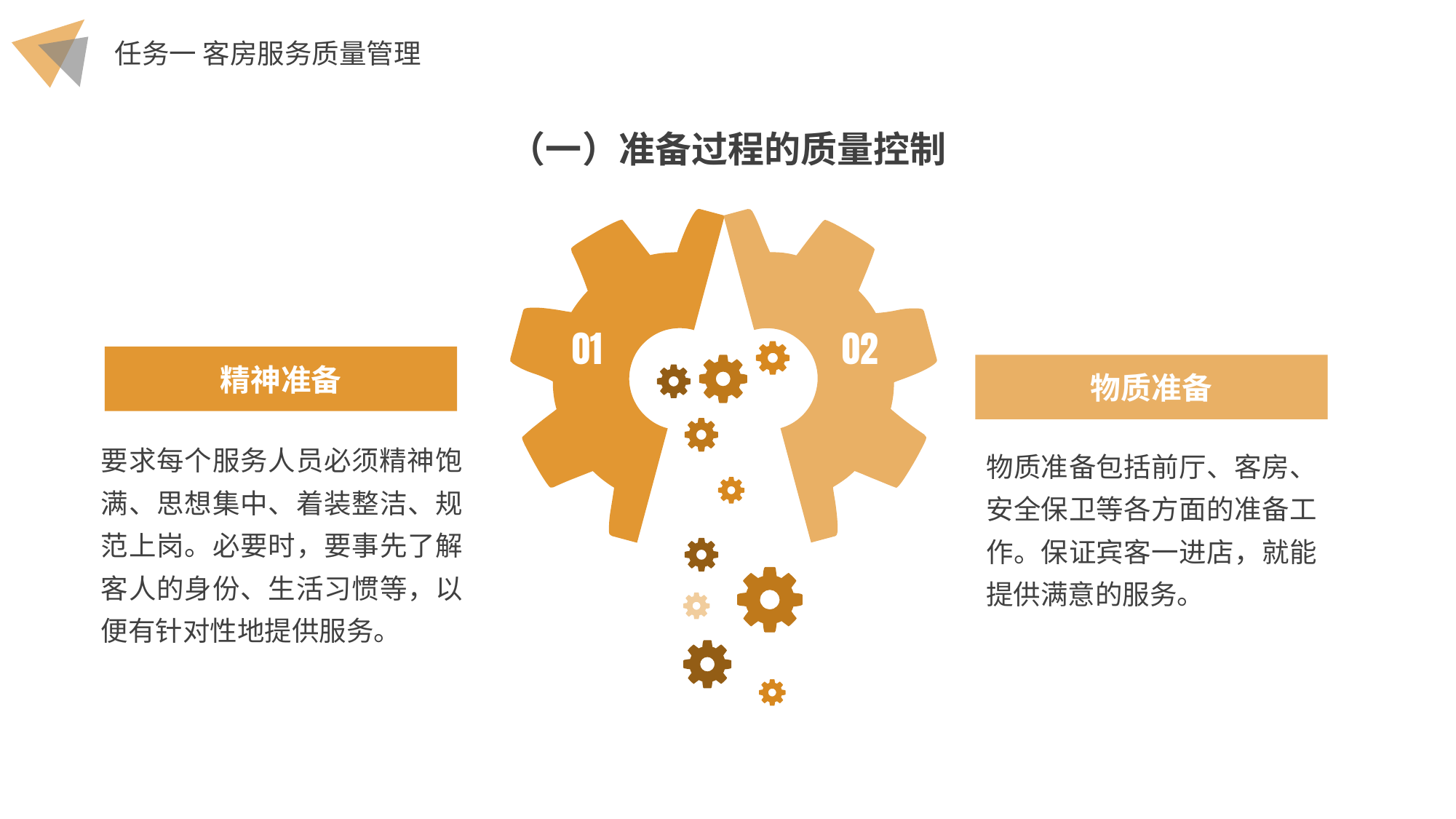

（一）准备过程的质量控制

01
02
精神准备
物质准备
要求每个服务人员必须精神饱满、思想集中、着装整洁、规范上岗。必要时，要事先了解客人的身份、生活习惯等，以便有针对性地提供服务。
物质准备包括前厅、客房、安全保卫等各方面的准备工作。保证宾客一进店，就能提供满意的服务。